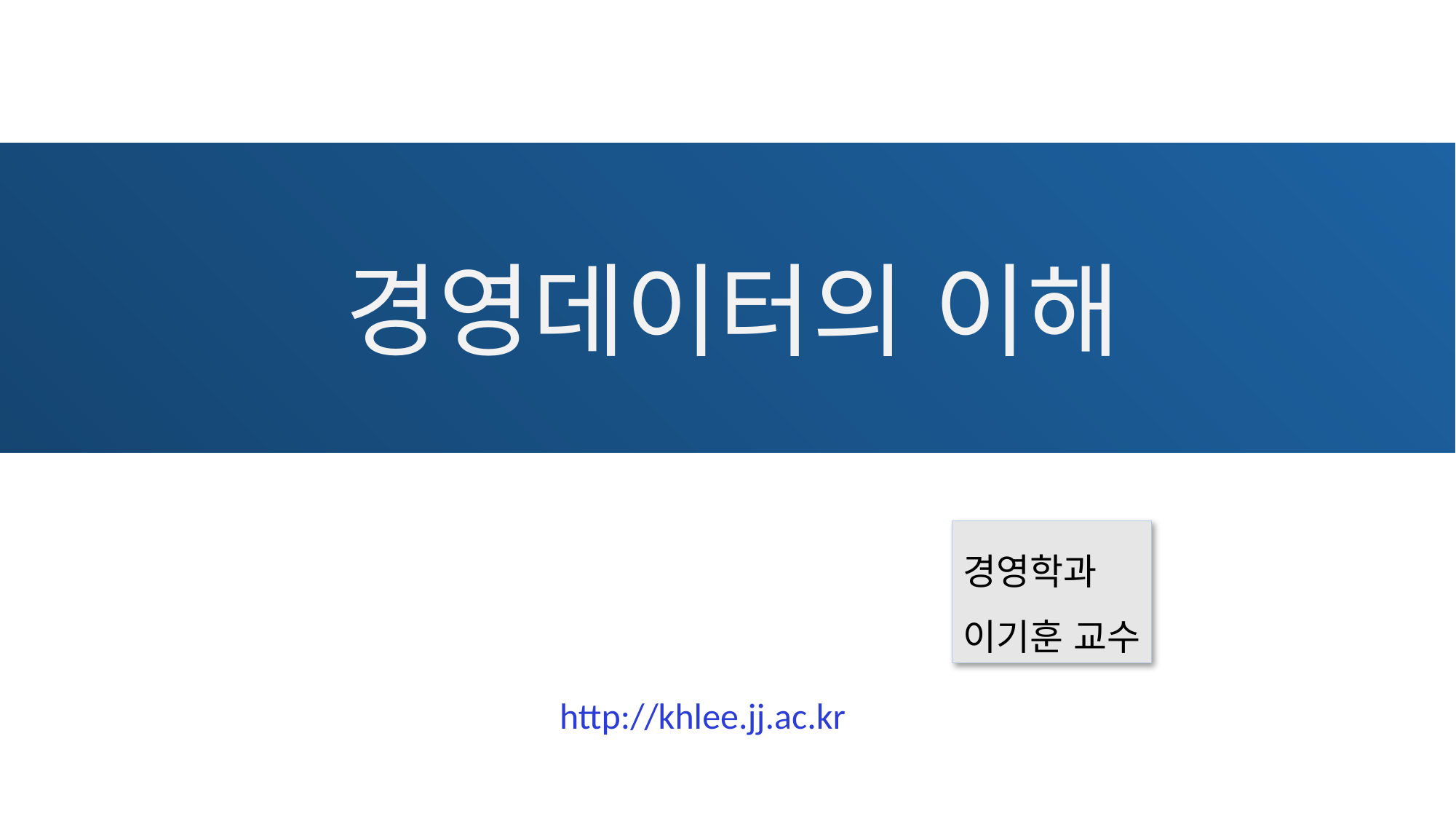

# 경영데이터의 이해
경영학과
이기훈 교수
http://khlee.jj.ac.kr